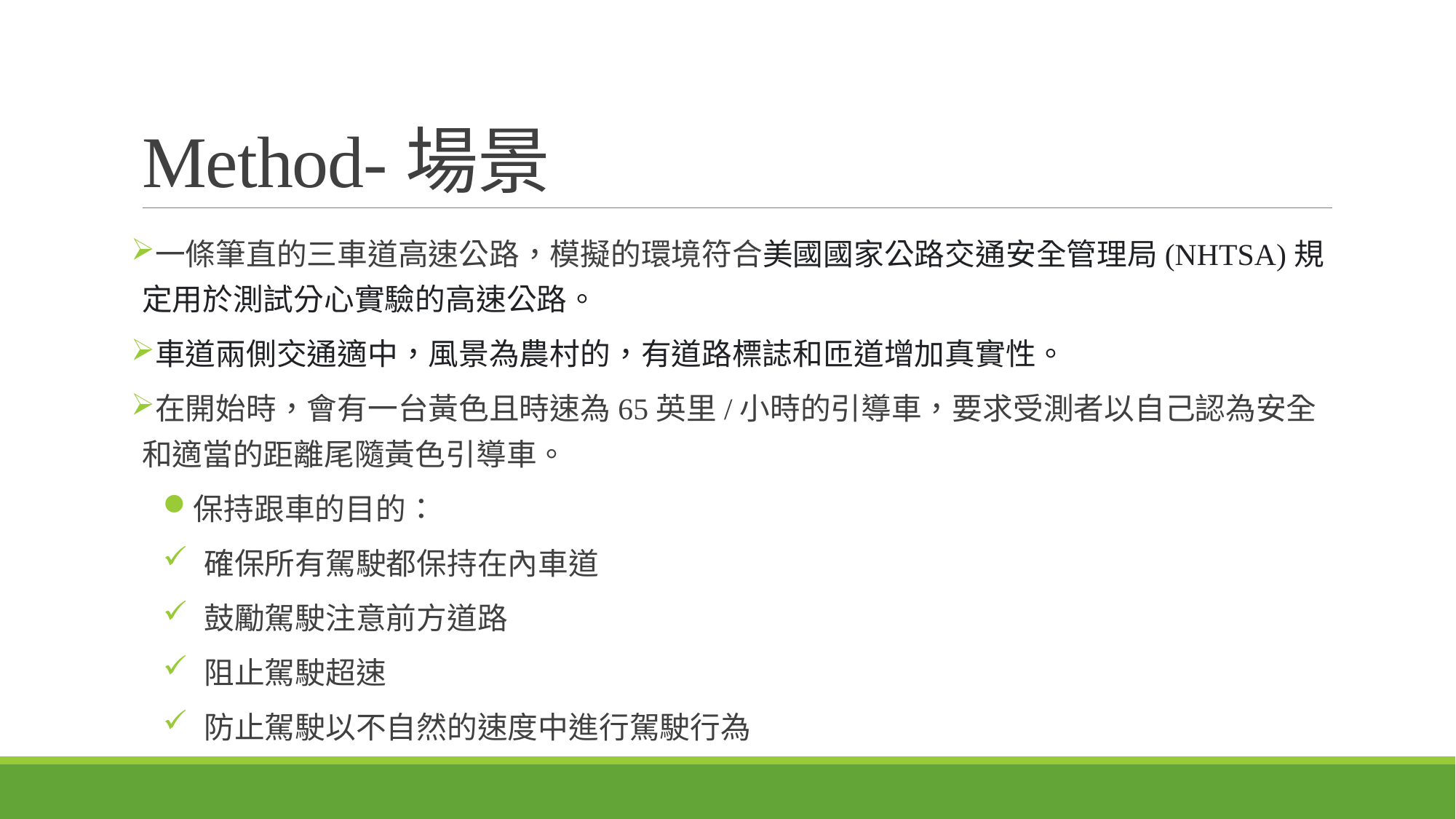

# Method-場景
一條筆直的三車道高速公路，模擬的環境符合美國國家公路交通安全管理局(NHTSA)規定用於測試分心實驗的高速公路。
車道兩側交通適中，風景為農村的，有道路標誌和匝道增加真實性。
在開始時，會有一台黃色且時速為65英里/小時的引導車，要求受測者以自己認為安全和適當的距離尾隨黃色引導車。
保持跟車的目的：
確保所有駕駛都保持在內車道
鼓勵駕駛注意前方道路
阻止駕駛超速
防止駕駛以不自然的速度中進行駕駛行為